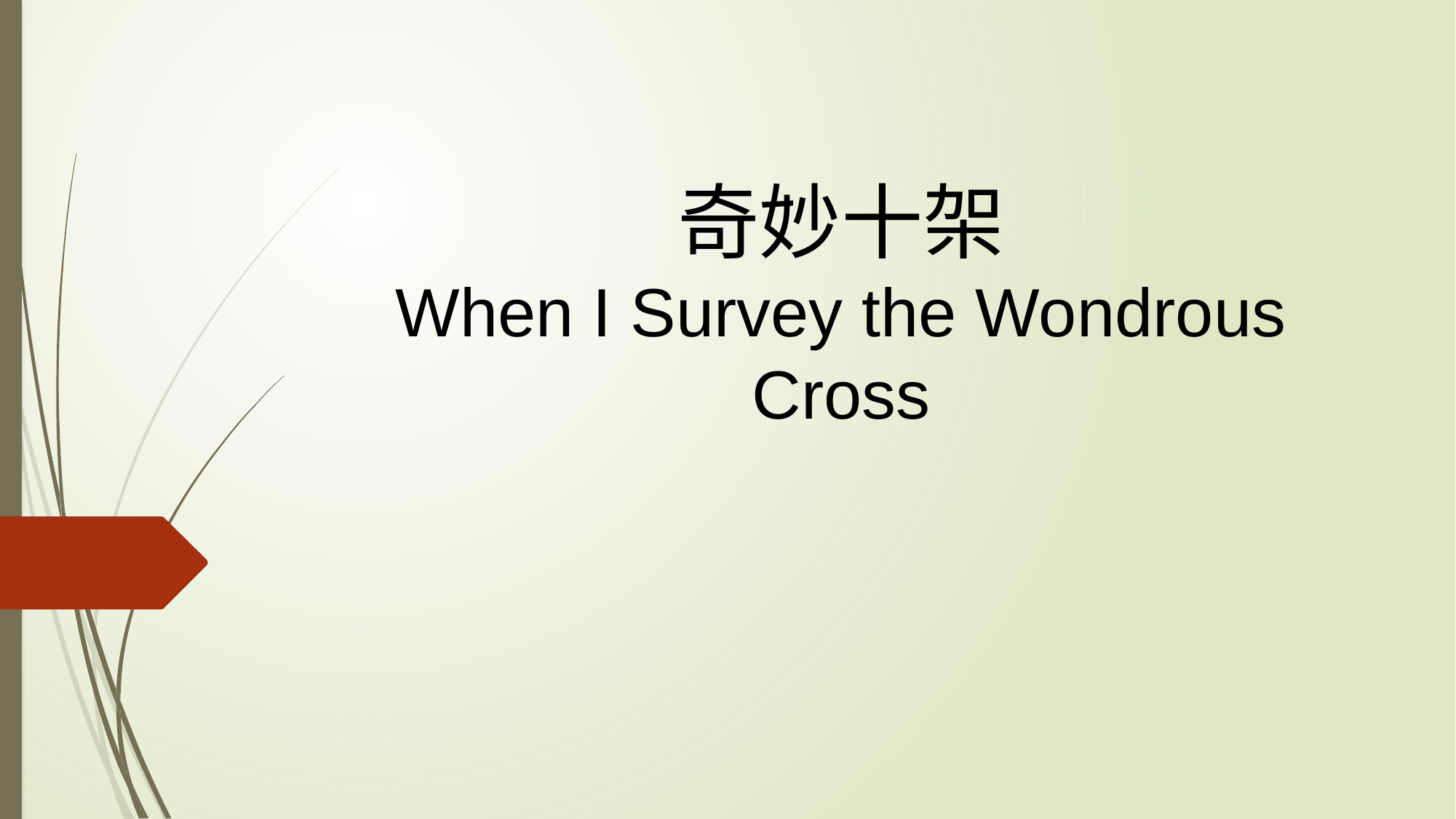

# 奇妙十架 When I Survey the Wondrous Cross